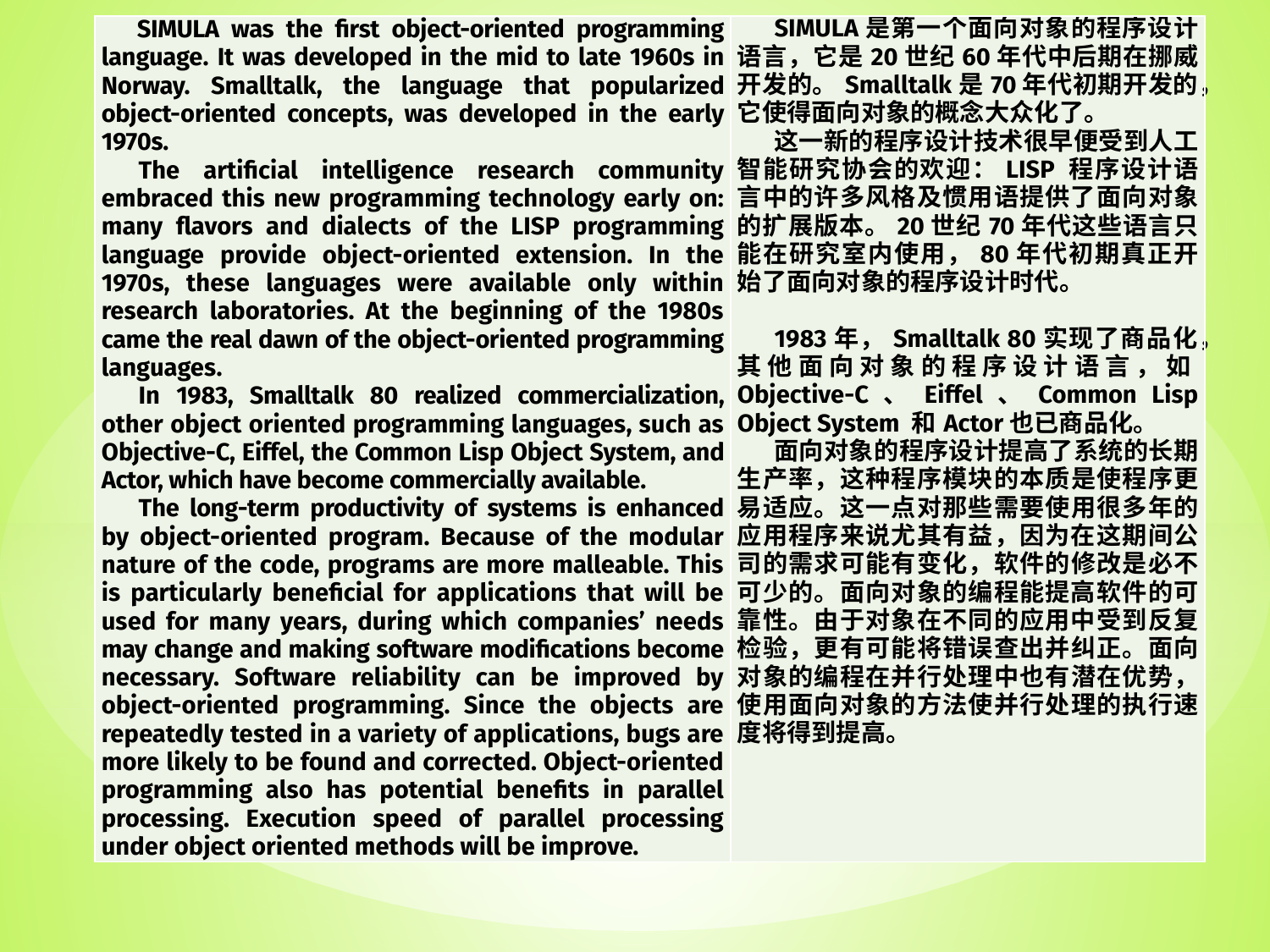

| SIMULA was the first object-oriented programming language. It was developed in the mid to late 1960s in Norway. Smalltalk, the language that popularized object-oriented concepts, was developed in the early 1970s. The artificial intelligence research community embraced this new programming technology early on: many flavors and dialects of the LISP programming language provide object-oriented extension. In the 1970s, these languages were available only within research laboratories. At the beginning of the 1980s came the real dawn of the object-oriented programming languages. In 1983, Smalltalk 80 realized commercialization, other object oriented programming languages, such as Objective-C, Eiffel, the Common Lisp Object System, and Actor, which have become commercially available. The long-term productivity of systems is enhanced by object-oriented program. Because of the modular nature of the code, programs are more malleable. This is particularly beneficial for applications that will be used for many years, during which companies’ needs may change and making software modifications become necessary. Software reliability can be improved by object-oriented programming. Since the objects are repeatedly tested in a variety of applications, bugs are more likely to be found and corrected. Object-oriented programming also has potential benefits in parallel processing. Execution speed of parallel processing under object oriented methods will be improve. | SIMULA是第一个面向对象的程序设计语言，它是20世纪60年代中后期在挪威开发的。Smalltalk是70年代初期开发的，它使得面向对象的概念大众化了。 这一新的程序设计技术很早便受到人工智能研究协会的欢迎：LISP 程序设计语言中的许多风格及惯用语提供了面向对象的扩展版本。20世纪70年代这些语言只能在研究室内使用，80年代初期真正开始了面向对象的程序设计时代。   1983年，Smalltalk 80实现了商品化，其他面向对象的程序设计语言，如Objective-C、Eiffel、Common Lisp Object System 和Actor也已商品化。 面向对象的程序设计提高了系统的长期生产率，这种程序模块的本质是使程序更易适应。这一点对那些需要使用很多年的应用程序来说尤其有益，因为在这期间公司的需求可能有变化，软件的修改是必不可少的。面向对象的编程能提高软件的可靠性。由于对象在不同的应用中受到反复检验，更有可能将错误查出并纠正。面向对象的编程在并行处理中也有潜在优势，使用面向对象的方法使并行处理的执行速度将得到提高。 |
| --- | --- |